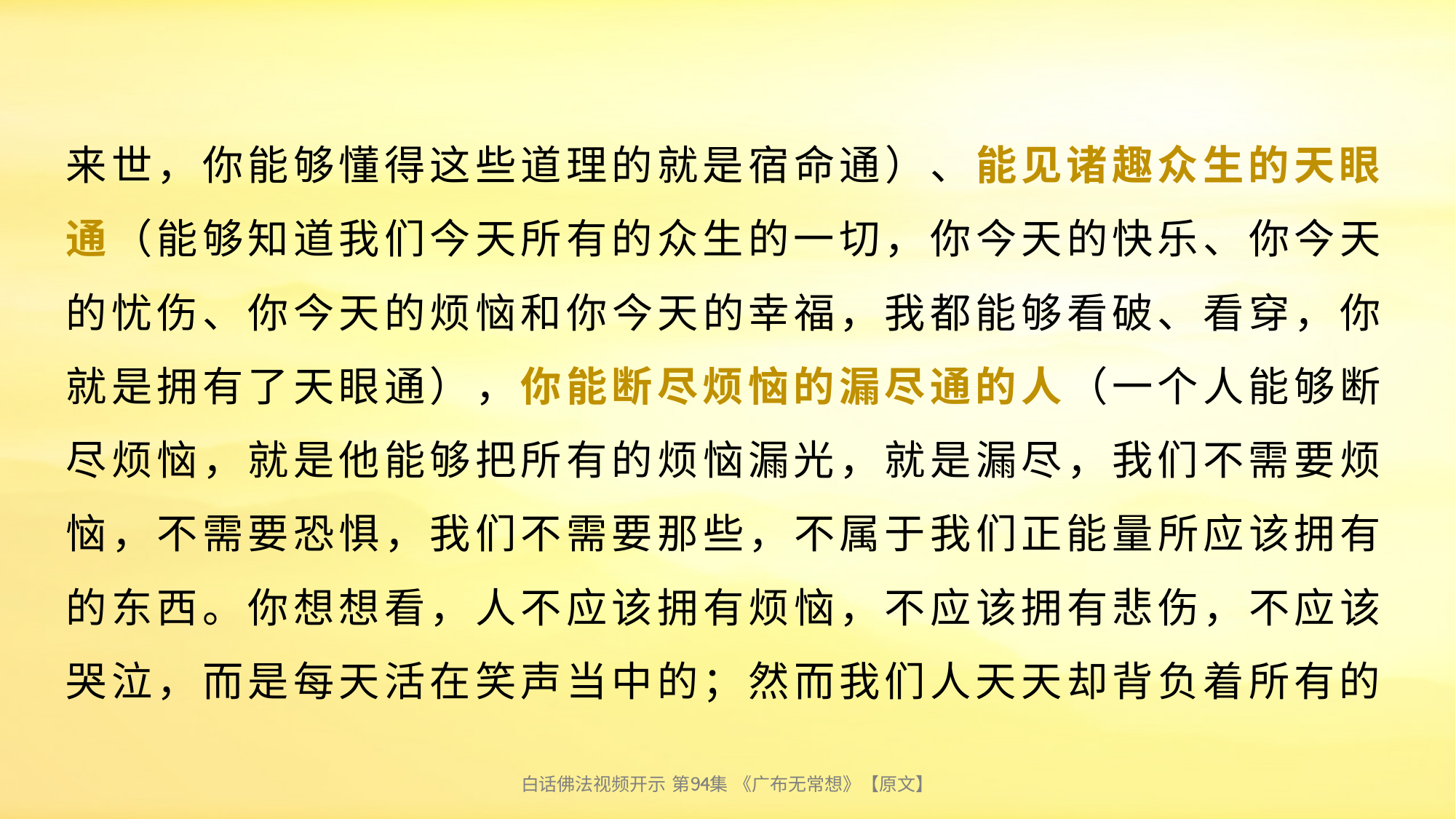

# 来世，你能够懂得这些道理的就是宿命通）、能见诸趣众生的天眼通（能够知道我们今天所有的众生的一切，你今天的快乐、你今天的忧伤、你今天的烦恼和你今天的幸福，我都能够看破、看穿，你就是拥有了天眼通），你能断尽烦恼的漏尽通的人（一个人能够断尽烦恼，就是他能够把所有的烦恼漏光，就是漏尽，我们不需要烦恼，不需要恐惧，我们不需要那些，不属于我们正能量所应该拥有的东西。你想想看，人不应该拥有烦恼，不应该拥有悲伤，不应该哭泣，而是每天活在笑声当中的；然而我们人天天却背负着所有的
白话佛法视频开示 第94集 《广布无常想》【原文】